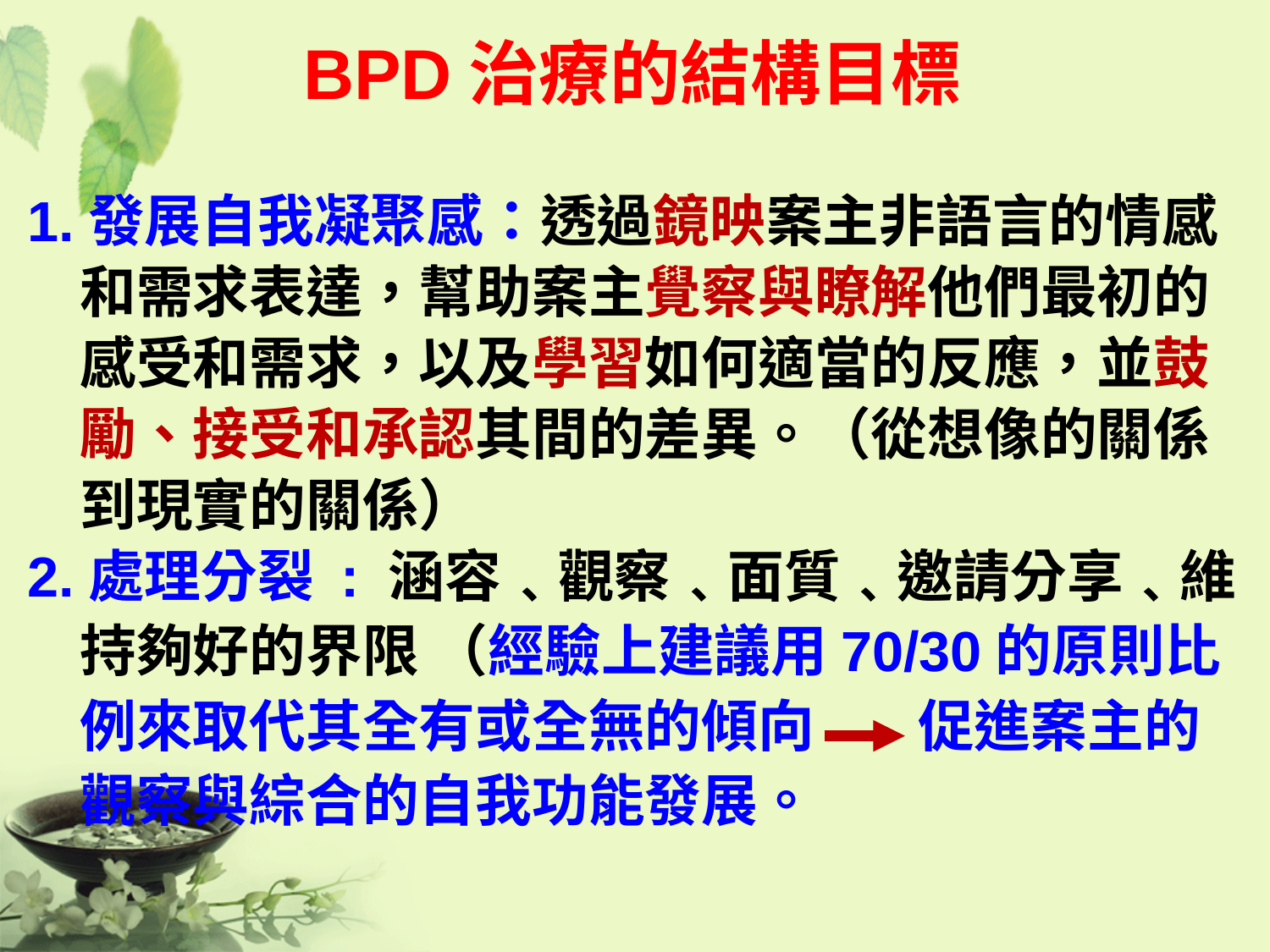

# BPD治療的結構目標
1.發展自我凝聚感：透過鏡映案主非語言的情感
   和需求表達，幫助案主覺察與瞭解他們最初的
   感受和需求，以及學習如何適當的反應，並鼓
   勵、接受和承認其間的差異。（從想像的關係
   到現實的關係）
2.處理分裂 : 涵容﹑觀察﹑面質﹑邀請分享﹑維
   持夠好的界限 （經驗上建議用70/30的原則比
   例來取代其全有或全無的傾向        促進案主的
   觀察與綜合的自我功能發展。